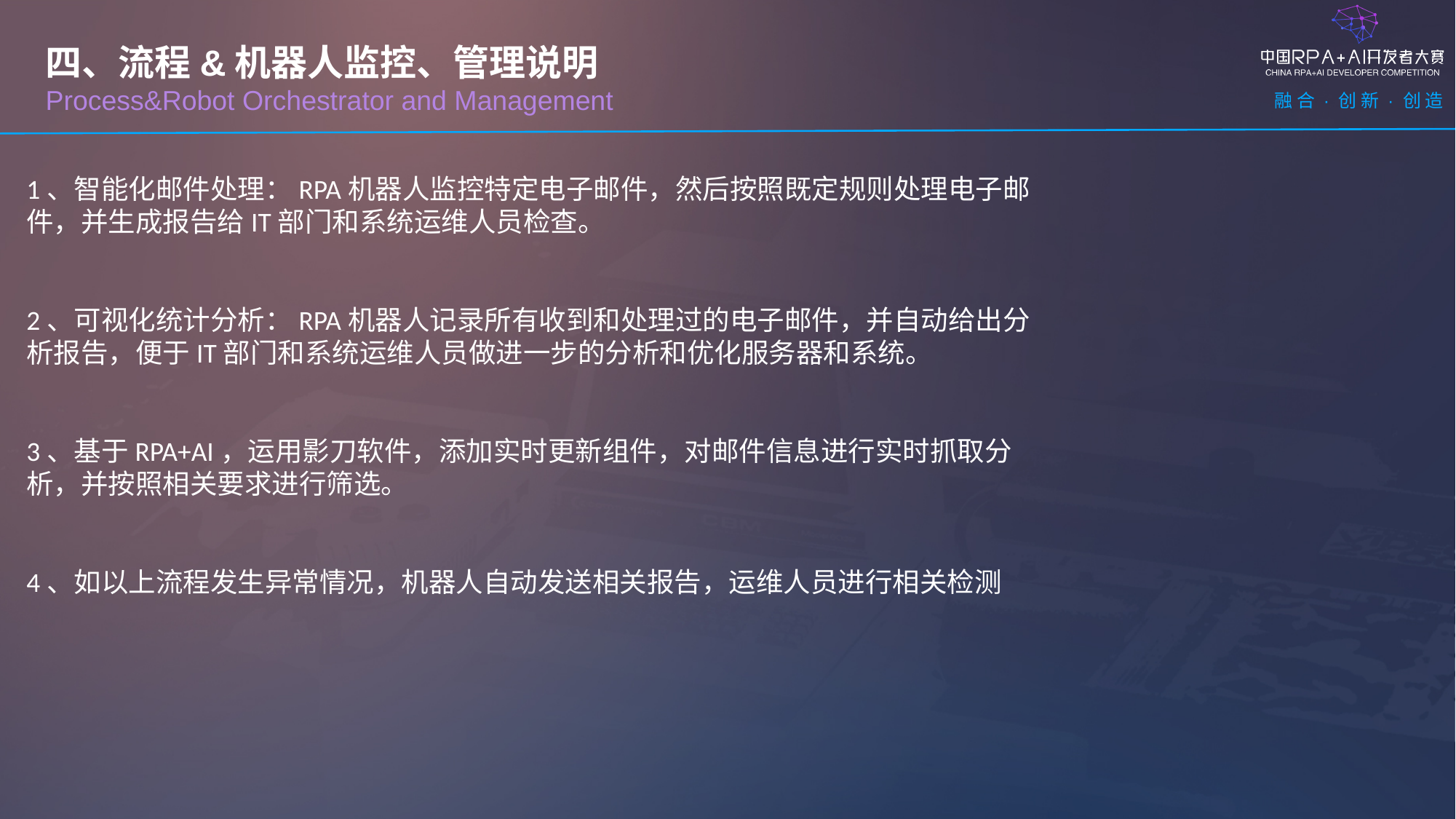

四、流程&机器人监控、管理说明
Process&Robot Orchestrator and Management
1、智能化邮件处理：RPA机器人监控特定电子邮件，然后按照既定规则处理电子邮件，并生成报告给IT部门和系统运维人员检查。

2、可视化统计分析：RPA机器人记录所有收到和处理过的电子邮件，并自动给出分析报告，便于IT部门和系统运维人员做进一步的分析和优化服务器和系统。

3、基于RPA+AI，运用影刀软件，添加实时更新组件，对邮件信息进行实时抓取分析，并按照相关要求进行筛选。

4、如以上流程发生异常情况，机器人自动发送相关报告，运维人员进行相关检测